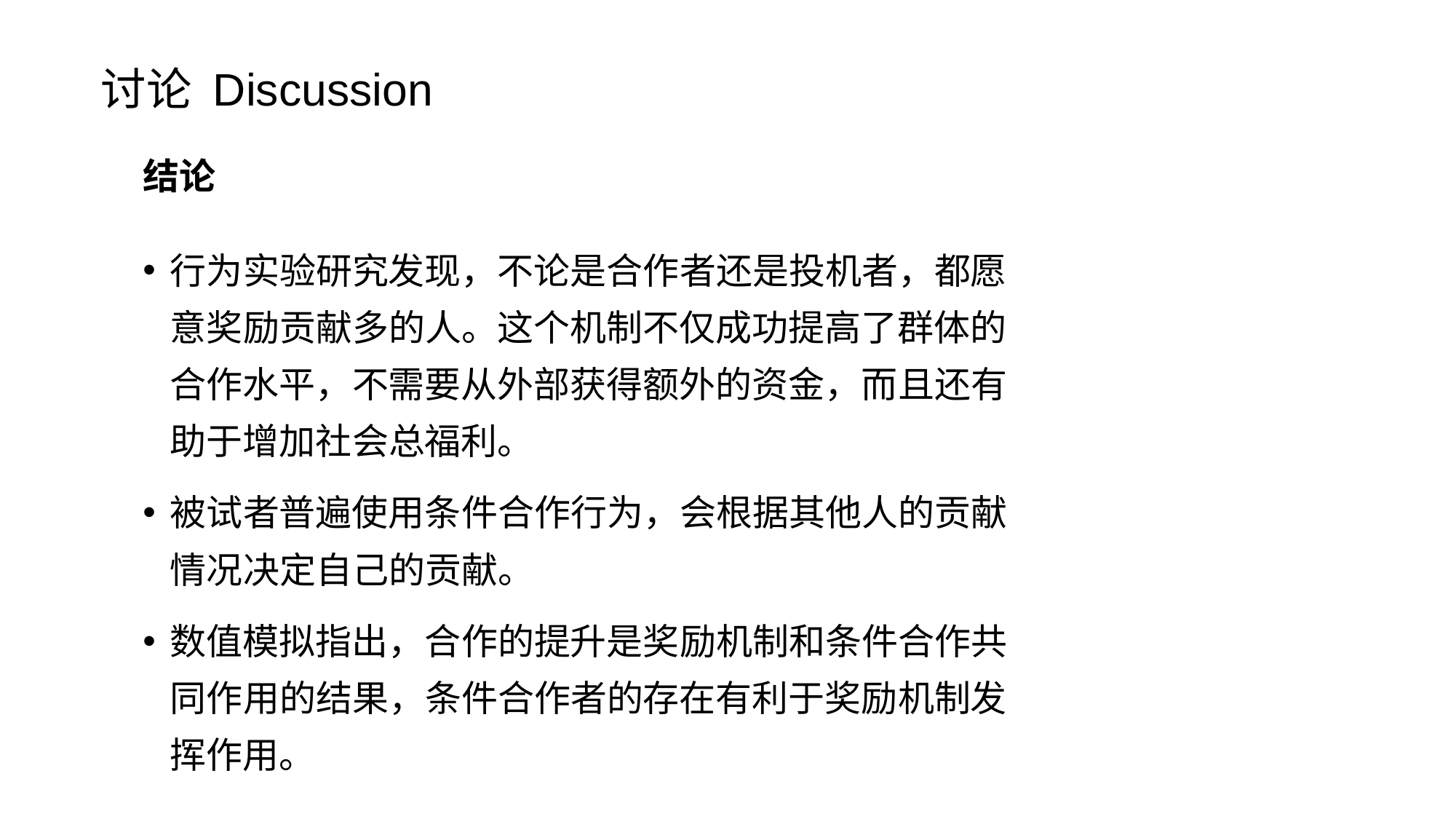

讨论 Discussion
结论

行为实验研究发现，不论是合作者还是投机者，都愿意奖励贡献多的人。这个机制不仅成功提高了群体的合作水平，不需要从外部获得额外的资金，而且还有助于增加社会总福利。
被试者普遍使用条件合作行为，会根据其他人的贡献情况决定自己的贡献。
数值模拟指出，合作的提升是奖励机制和条件合作共同作用的结果，条件合作者的存在有利于奖励机制发挥作用。